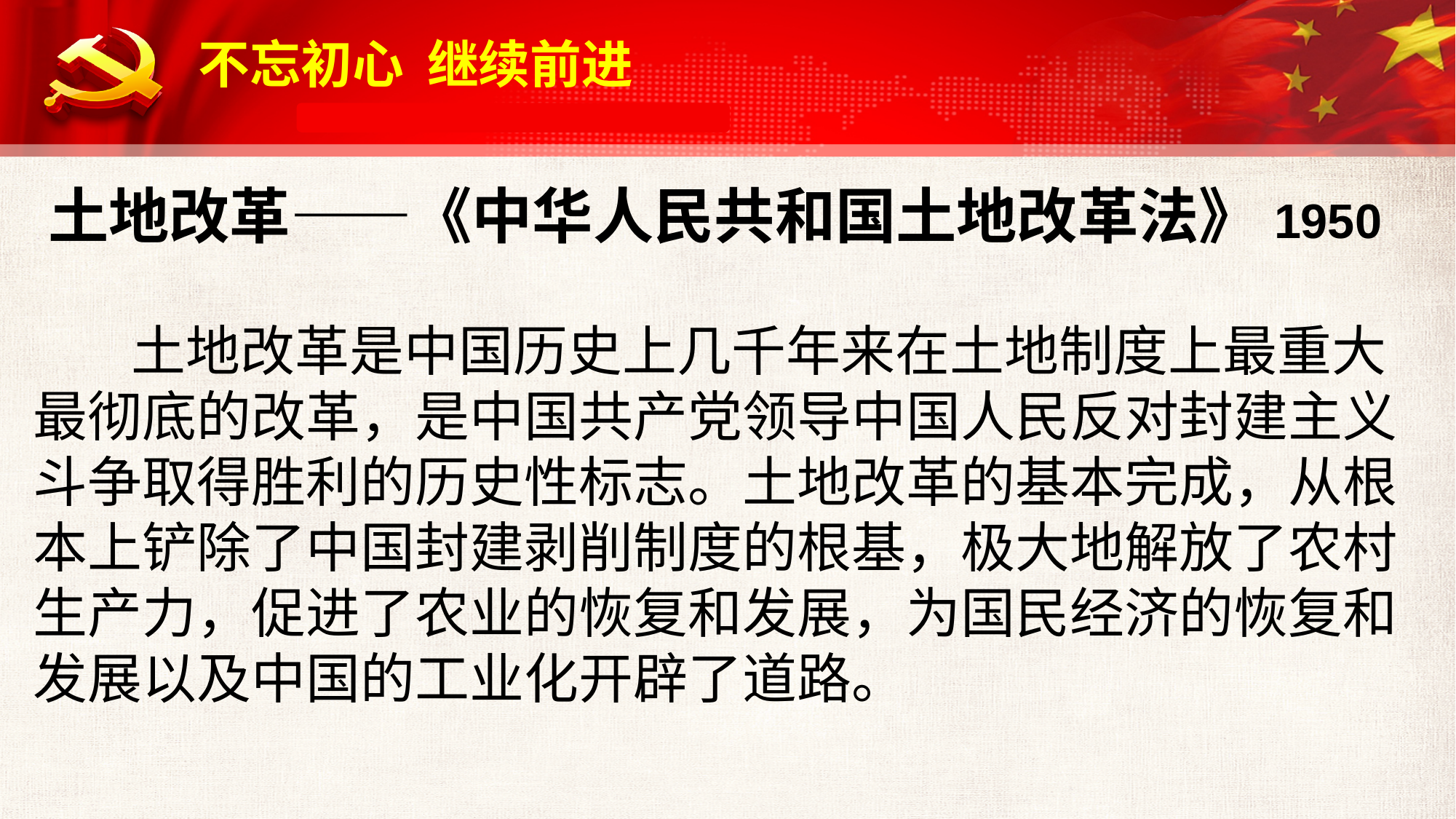

土地改革——《中华人民共和国土地改革法》1950
       土地改革是中国历史上几千年来在土地制度上最重大最彻底的改革，是中国共产党领导中国人民反对封建主义斗争取得胜利的历史性标志。土地改革的基本完成，从根本上铲除了中国封建剥削制度的根基，极大地解放了农村生产力，促进了农业的恢复和发展，为国民经济的恢复和发展以及中国的工业化开辟了道路。